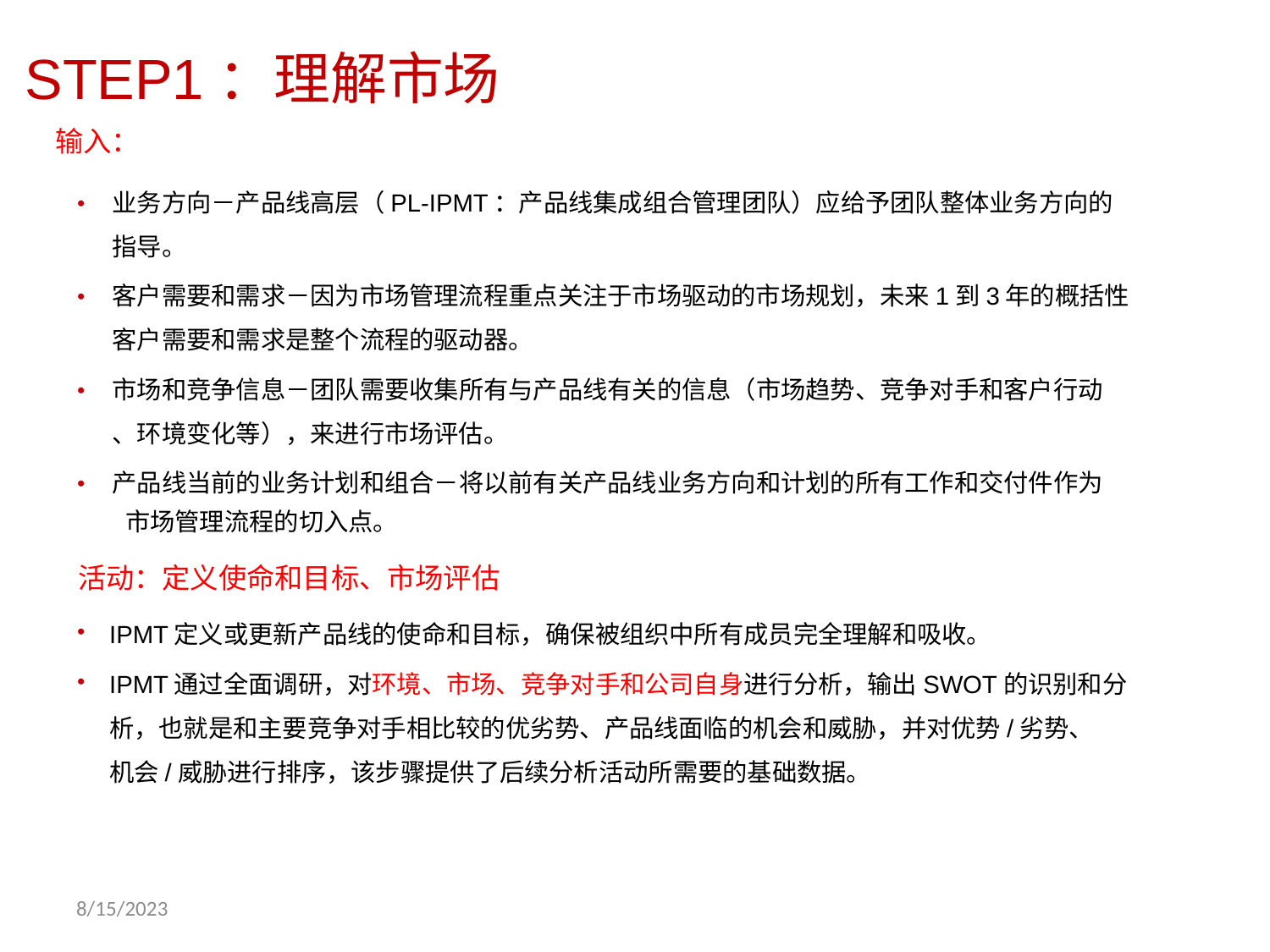

STEP1：理解市场
	输入：
业务方向－产品线高层（PL-IPMT：产品线集成组合管理团队）应给予团队整体业务方向的
指导。

客户需要和需求－因为市场管理流程重点关注于市场驱动的市场规划，未来1到3年的概括性
客户需要和需求是整个流程的驱动器。

市场和竞争信息－团队需要收集所有与产品线有关的信息（市场趋势、竞争对手和客户行动
、环境变化等），来进行市场评估。

产品线当前的业务计划和组合－将以前有关产品线业务方向和计划的所有工作和交付件作为
•

•

•

•
	市场管理流程的切入点。

活动：定义使命和目标、市场评估
•

•
IPMT定义或更新产品线的使命和目标，确保被组织中所有成员完全理解和吸收。

IPMT通过全面调研，对环境、市场、竞争对手和公司自身进行分析，输出SWOT的识别和分
析，也就是和主要竞争对手相比较的优劣势、产品线面临的机会和威胁，并对优势/劣势、
机会/威胁进行排序，该步骤提供了后续分析活动所需要的基础数据。
8/15/2023